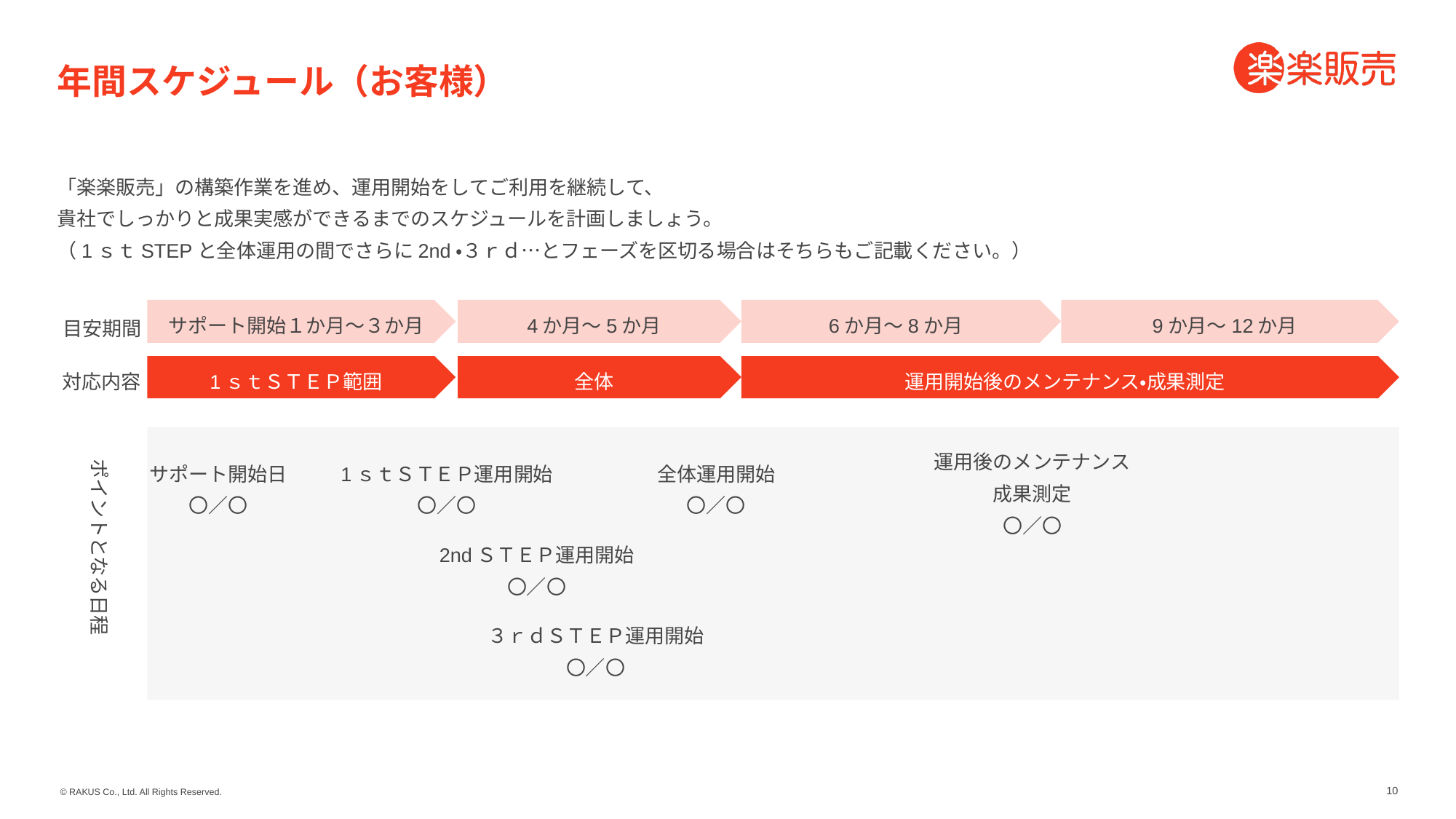

# 年間スケジュール（お客様）
「楽楽販売」の構築作業を進め、運用開始をしてご利用を継続して、
貴社でしっかりと成果実感ができるまでのスケジュールを計画しましょう。
（1ｓｔSTEPと全体運用の間でさらに2nd・３ｒｄ…とフェーズを区切る場合はそちらもご記載ください。）
6か月～8か月
9か月～12か月
サポート開始１か月～３か月
4か月～5か月
目安期間
運用開始後のメンテナンス・成果測定
1ｓｔＳＴＥＰ範囲
全体
対応内容

ポイントとなる日程
運用後のメンテナンス
成果測定
〇／〇
サポート開始日
〇／〇
1ｓｔＳＴＥＰ運用開始
〇／〇
全体運用開始
〇／〇
2ndＳＴＥＰ運用開始
〇／〇
３ｒｄＳＴＥＰ運用開始
〇／〇
10